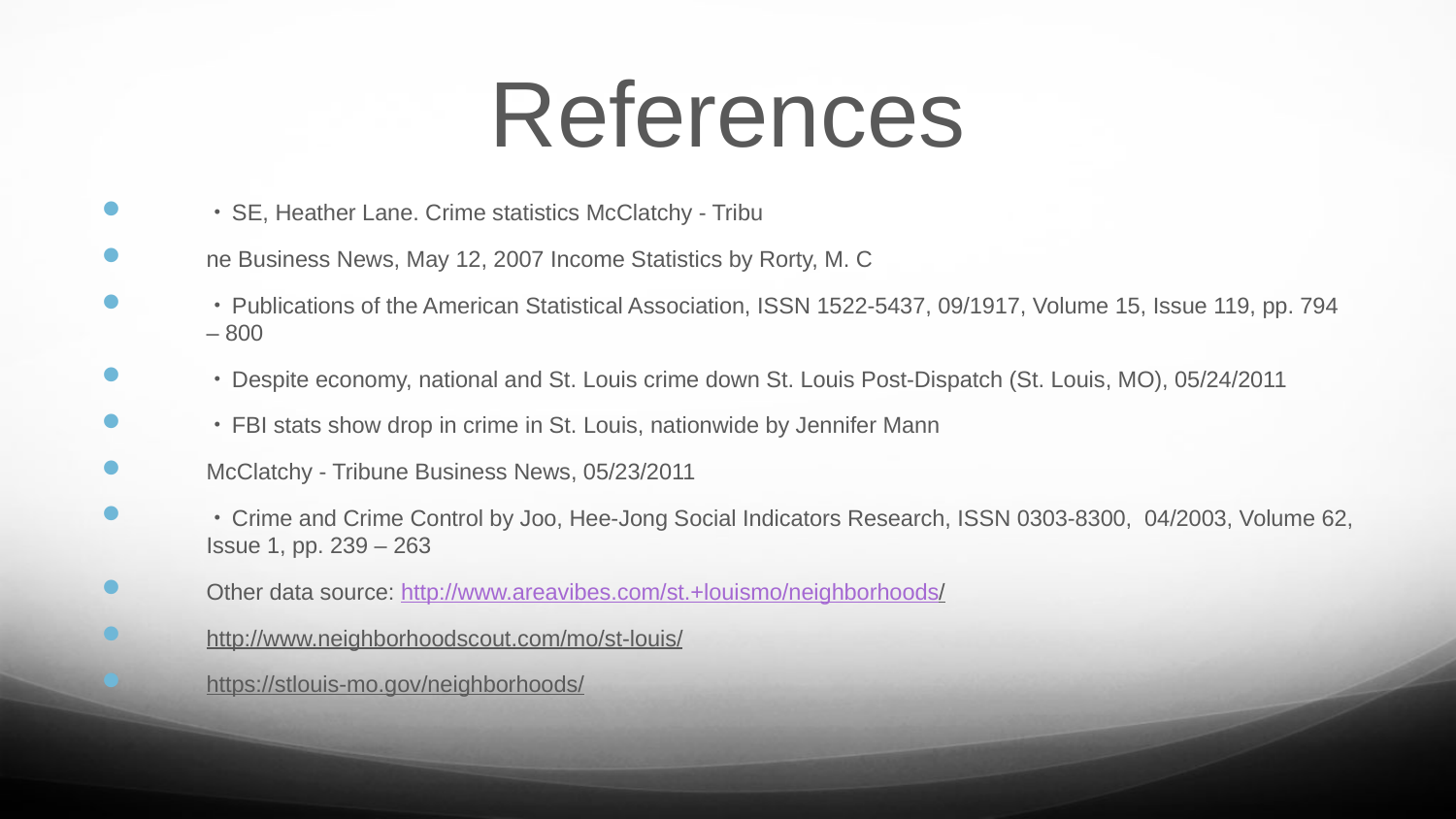

# References
・SE, Heather Lane. Crime statistics McClatchy - Tribu
ne Business News, May 12, 2007 Income Statistics by Rorty, M. C
・Publications of the American Statistical Association, ISSN 1522-5437, 09/1917, Volume 15, Issue 119, pp. 794 – 800
・Despite economy, national and St. Louis crime down St. Louis Post-Dispatch (St. Louis, MO), 05/24/2011
・FBI stats show drop in crime in St. Louis, nationwide by Jennifer Mann
McClatchy - Tribune Business News, 05/23/2011
・Crime and Crime Control by Joo, Hee-Jong Social Indicators Research, ISSN 0303-8300,  04/2003, Volume 62, Issue 1, pp. 239 – 263
Other data source: http://www.areavibes.com/st.+louismo/neighborhoods/
http://www.neighborhoodscout.com/mo/st-louis/
https://stlouis-mo.gov/neighborhoods/